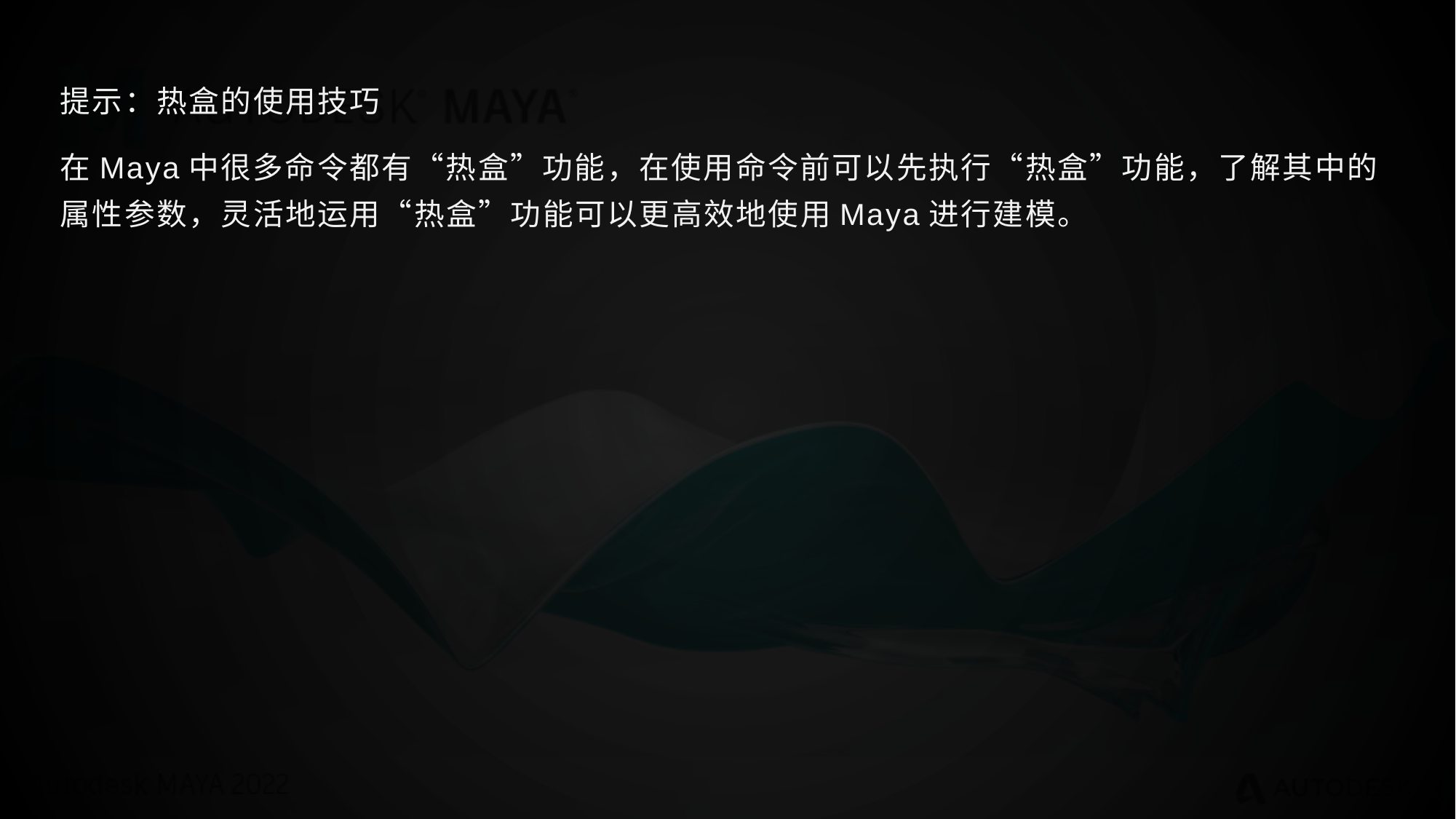

提示：热盒的使用技巧
在Maya中很多命令都有“热盒”功能，在使用命令前可以先执行“热盒”功能，了解其中的属性参数，灵活地运用“热盒”功能可以更高效地使用Maya进行建模。